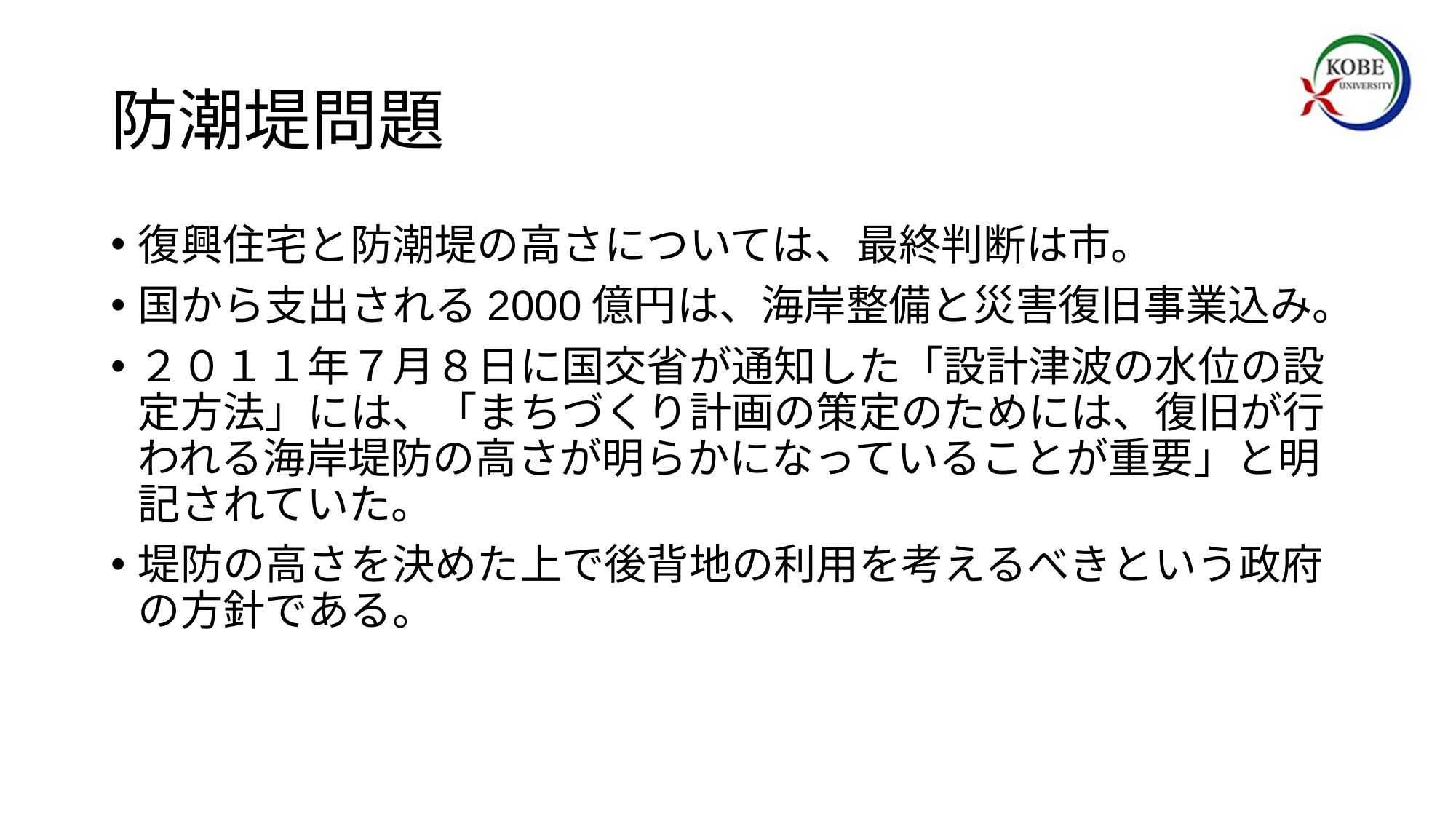

# 防潮堤問題
復興住宅と防潮堤の高さについては、最終判断は市。
国から支出される2000億円は、海岸整備と災害復旧事業込み。
２０１１年７月８日に国交省が通知した「設計津波の水位の設定方法」には、「まちづくり計画の策定のためには、復旧が行われる海岸堤防の高さが明らかになっていることが重要」と明記されていた。
堤防の高さを決めた上で後背地の利用を考えるべきという政府の方針である。